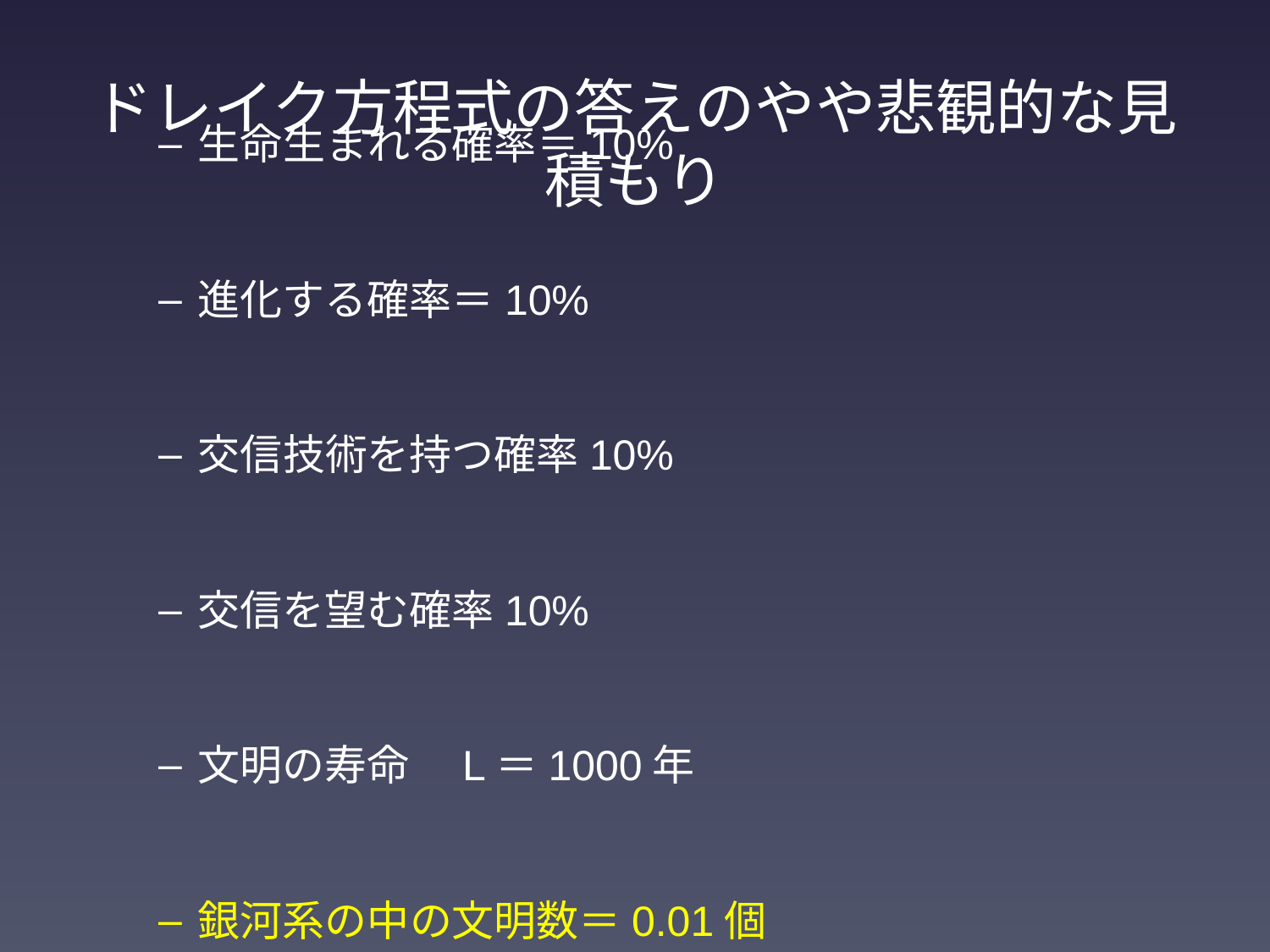

ドレイク方程式の答えのやや悲観的な見積もり

生命生まれる確率＝10%

進化する確率＝10%

交信技術を持つ確率10%

交信を望む確率10%

文明の寿命　L＝1000年

銀河系の中の文明数＝0.01個